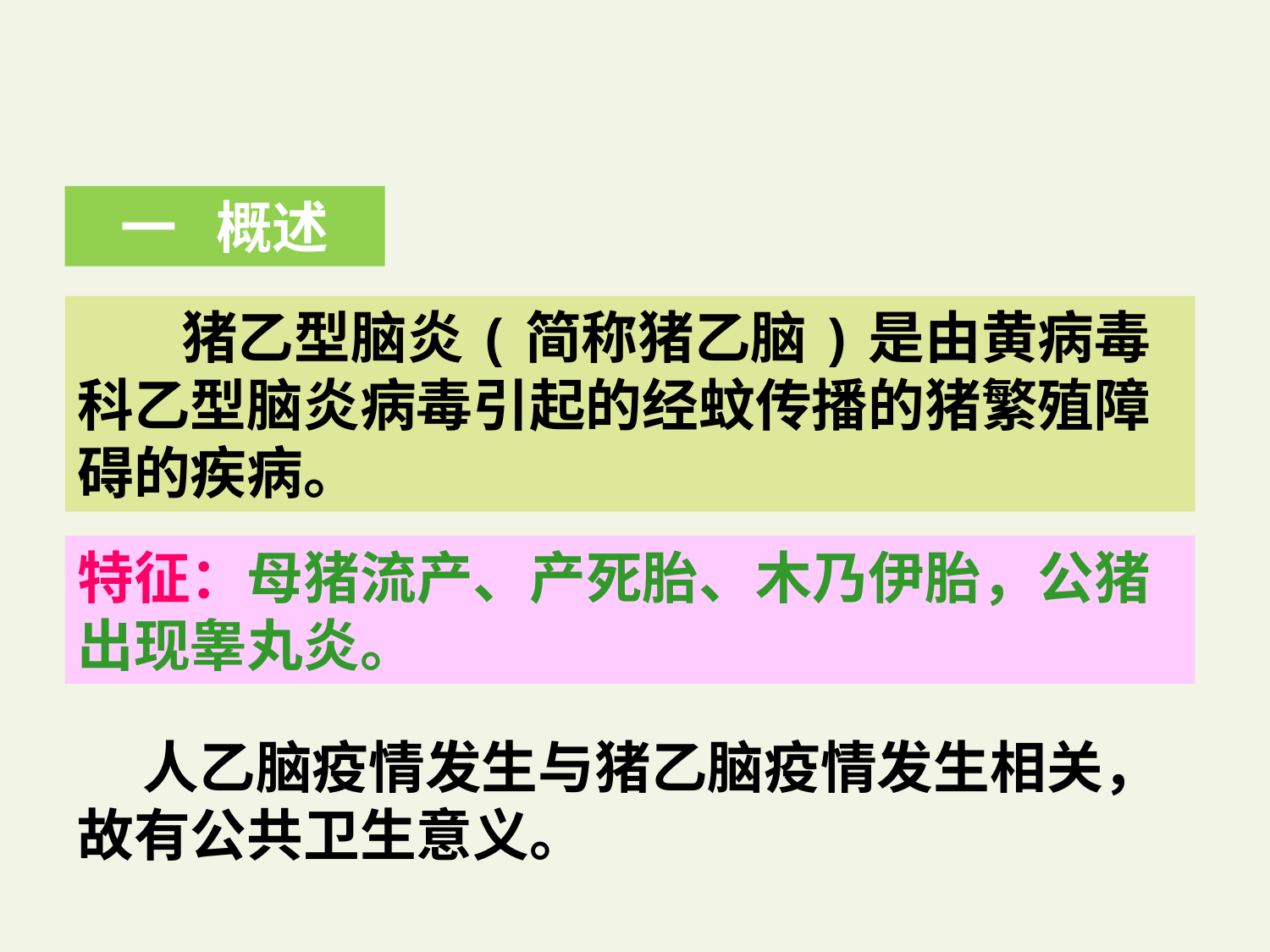

一   概述
       猪乙型脑炎(简称猪乙脑)是由黄病毒科乙型脑炎病毒引起的经蚊传播的猪繁殖障碍的疾病。
特征：母猪流产、产死胎、木乃伊胎，公猪出现睾丸炎。
    人乙脑疫情发生与猪乙脑疫情发生相关，故有公共卫生意义。